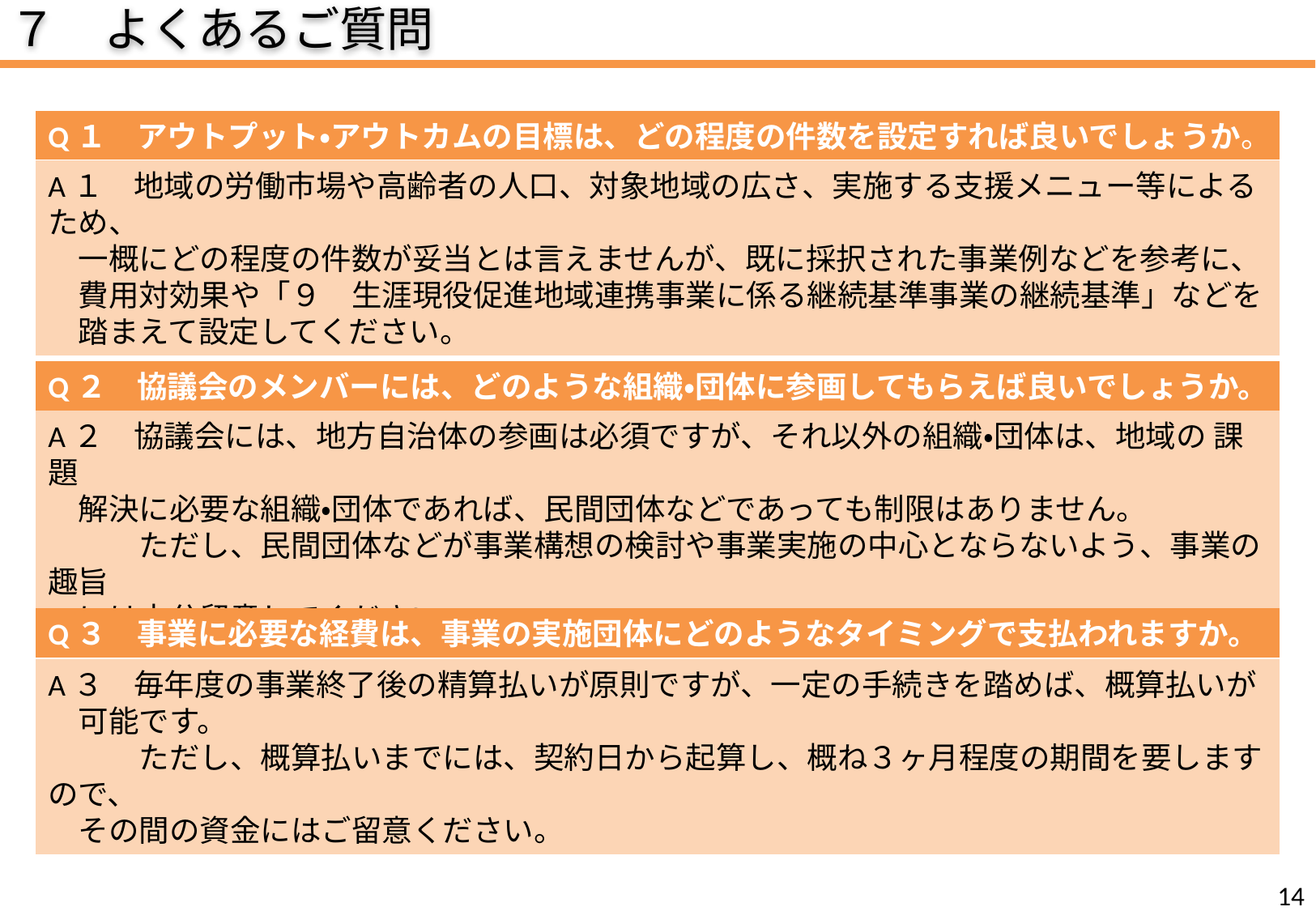

７　よくあるご質問
Q１　アウトプット・アウトカムの目標は、どの程度の件数を設定すれば良いでしょうか。
A１　地域の労働市場や高齢者の人口、対象地域の広さ、実施する支援メニュー等によるため、
　一概にどの程度の件数が妥当とは言えませんが、既に採択された事業例などを参考に、
　費用対効果や「９　生涯現役促進地域連携事業に係る継続基準事業の継続基準」などを
　踏まえて設定してください。
Q２　協議会のメンバーには、どのような組織・団体に参画してもらえば良いでしょうか。
A２　協議会には、地方自治体の参画は必須ですが、それ以外の組織・団体は、地域の 課題
　解決に必要な組織・団体であれば、民間団体などであっても制限はありません。
　　　ただし、民間団体などが事業構想の検討や事業実施の中心とならないよう、事業の趣旨
　には十分留意してください。
Q３　事業に必要な経費は、事業の実施団体にどのようなタイミングで支払われますか。
A３　毎年度の事業終了後の精算払いが原則ですが、一定の手続きを踏めば、概算払いが
　可能です。
　　　ただし、概算払いまでには、契約日から起算し、概ね３ヶ月程度の期間を要しますので、
　その間の資金にはご留意ください。
14